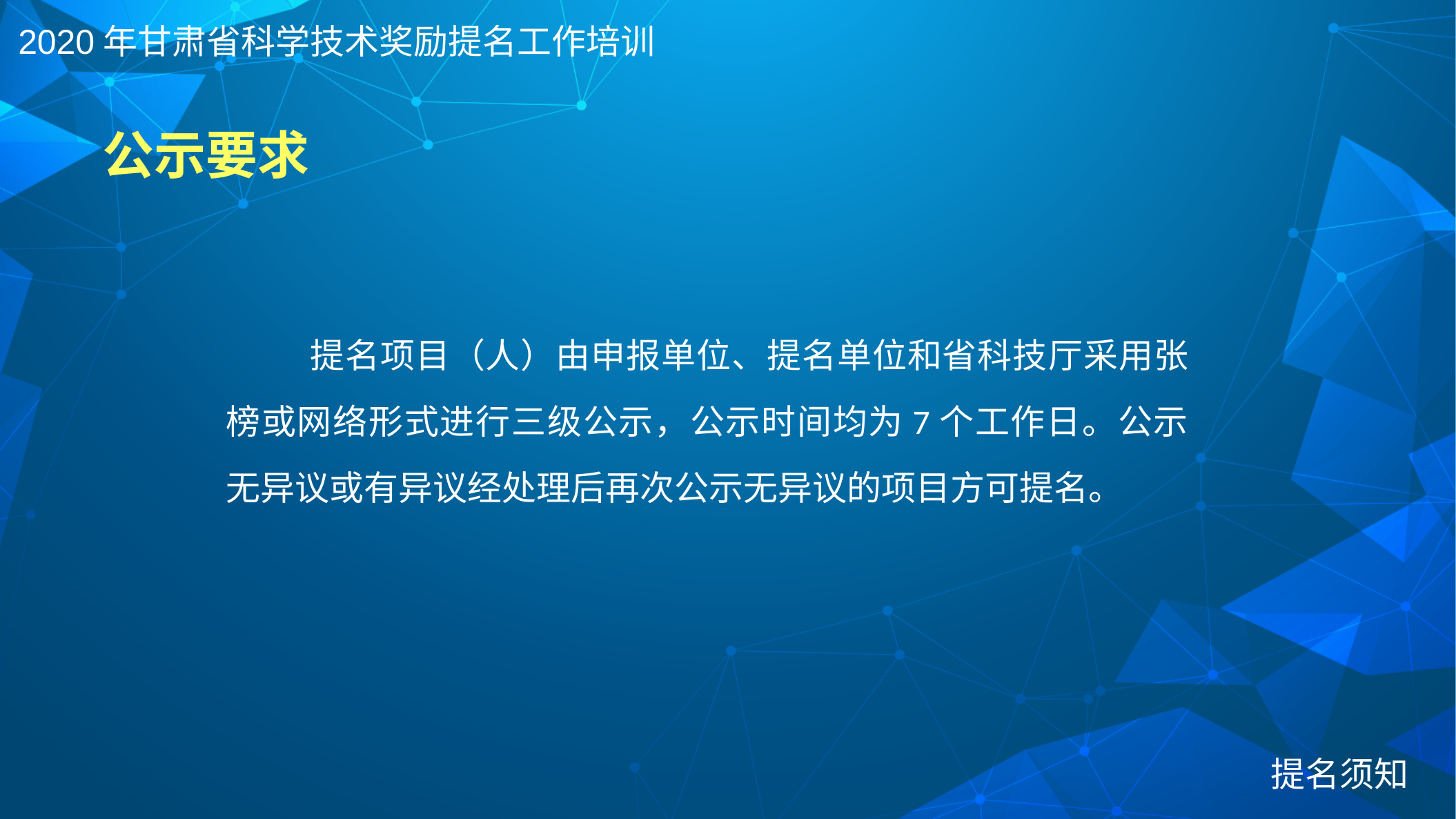

2020年甘肃省科学技术奖励提名工作培训
# 公示要求

            提名项目（人）由申报单位、提名单位和省科技厅采用张榜或网络形式进行三级公示，公示时间均为7个工作日。公示无异议或有异议经处理后再次公示无异议的项目方可提名。
提名须知